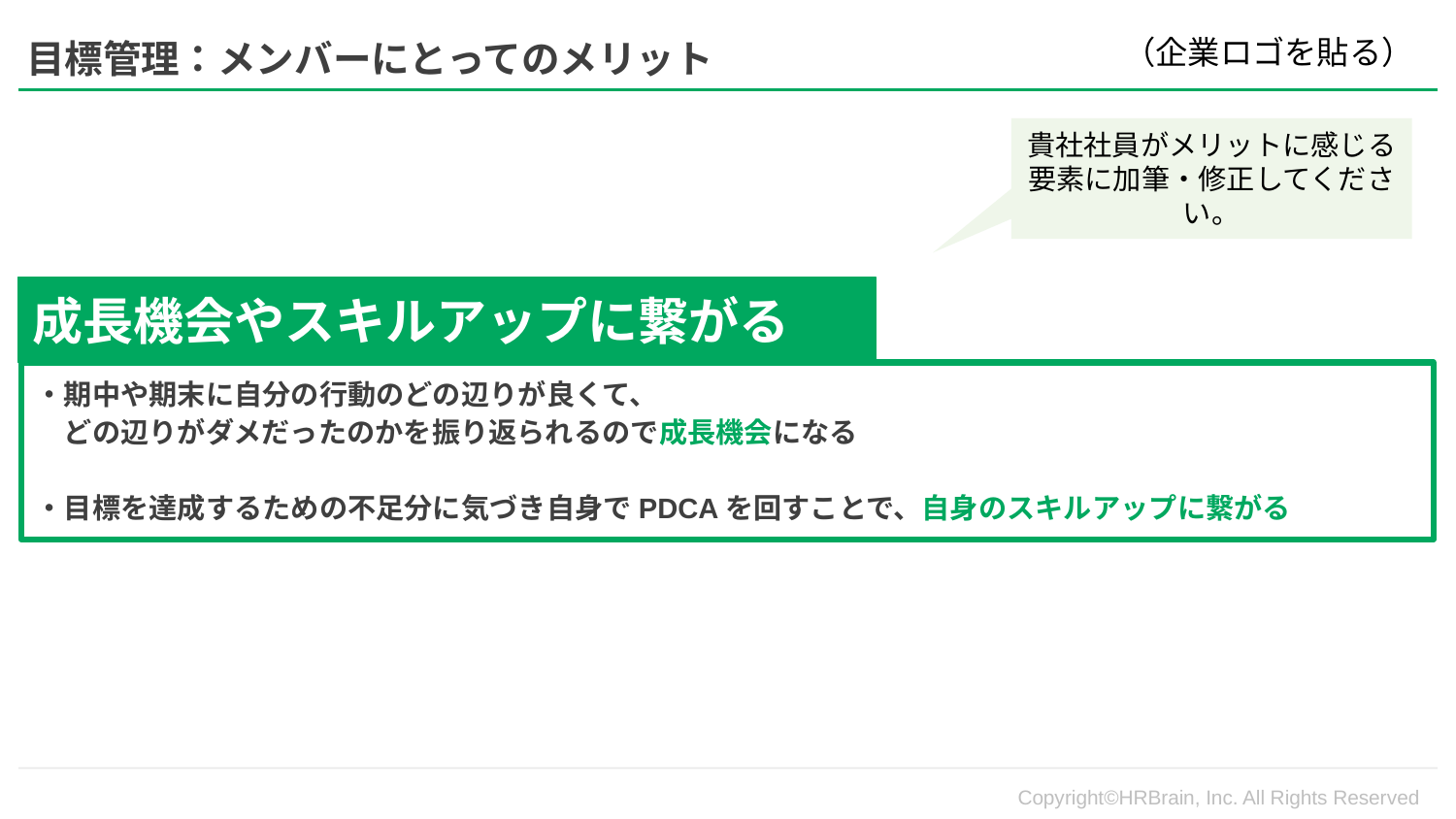

（企業ロゴを貼る）
目標管理：メンバーにとってのメリット
貴社社員がメリットに感じる要素に加筆・修正してください。
成長機会やスキルアップに繋がる
・期中や期末に自分の行動のどの辺りが良くて、
　どの辺りがダメだったのかを振り返られるので成長機会になる

・目標を達成するための不足分に気づき自身でPDCAを回すことで、自身のスキルアップに繋がる

Copyright©HRBrain, Inc. All Rights Reserved